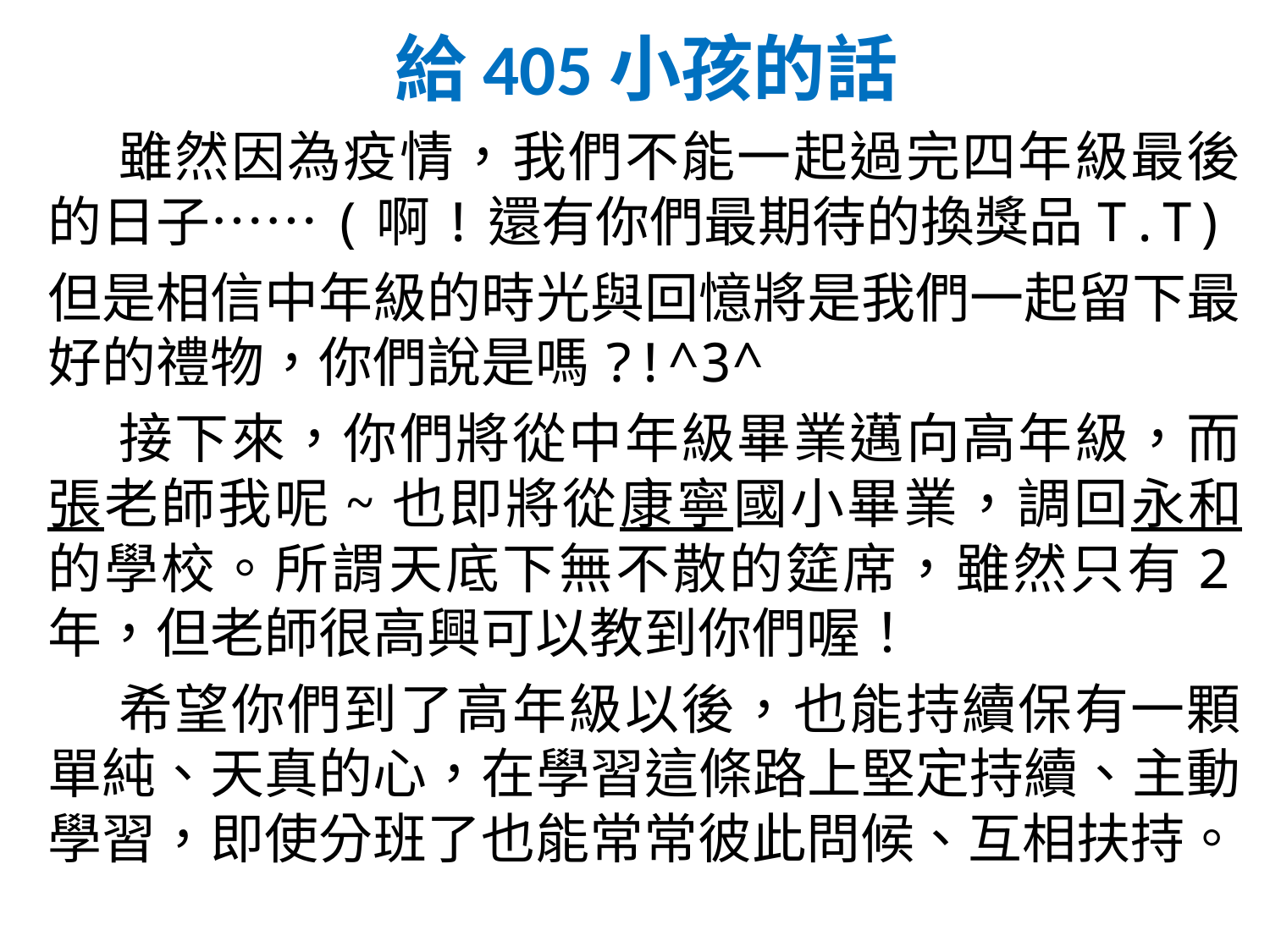

# 給405小孩的話
    雖然因為疫情，我們不能一起過完四年級最後的日子……(啊!還有你們最期待的換獎品T.T)
但是相信中年級的時光與回憶將是我們一起留下最好的禮物，你們說是嗎?!^3^
    接下來，你們將從中年級畢業邁向高年級，而張老師我呢~也即將從康寧國小畢業，調回永和的學校。所謂天底下無不散的筵席，雖然只有2年，但老師很高興可以教到你們喔！
    希望你們到了高年級以後，也能持續保有一顆單純、天真的心，在學習這條路上堅定持續、主動學習，即使分班了也能常常彼此問候、互相扶持。